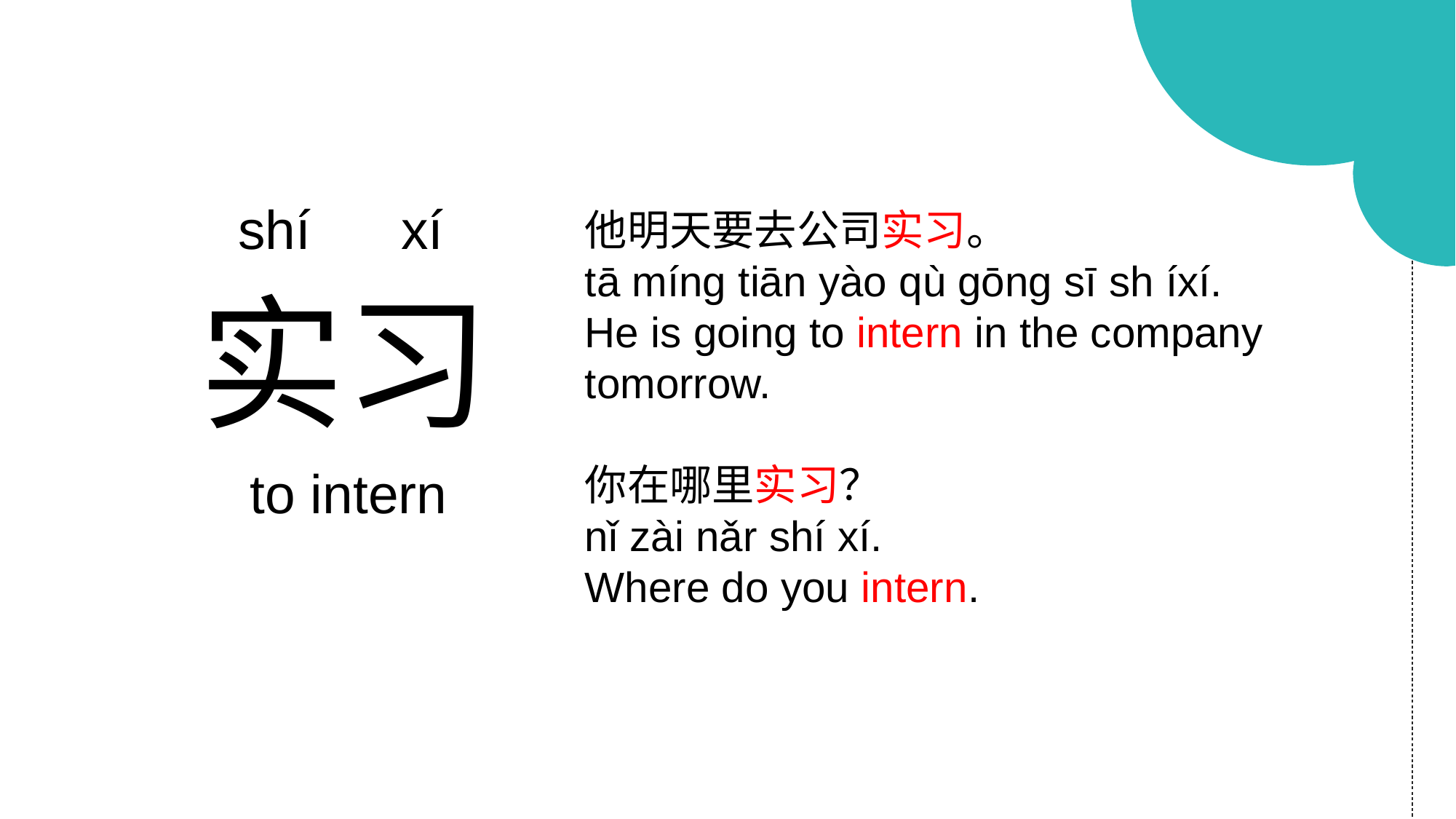

shí      xí
他明天要去公司实习。
tā míng tiān yào qù gōng sī sh íxí.
He is going to intern in the company tomorrow.

你在哪里实习？
nǐ zài nǎr shí xí.
Where do you intern.
实习
    to intern